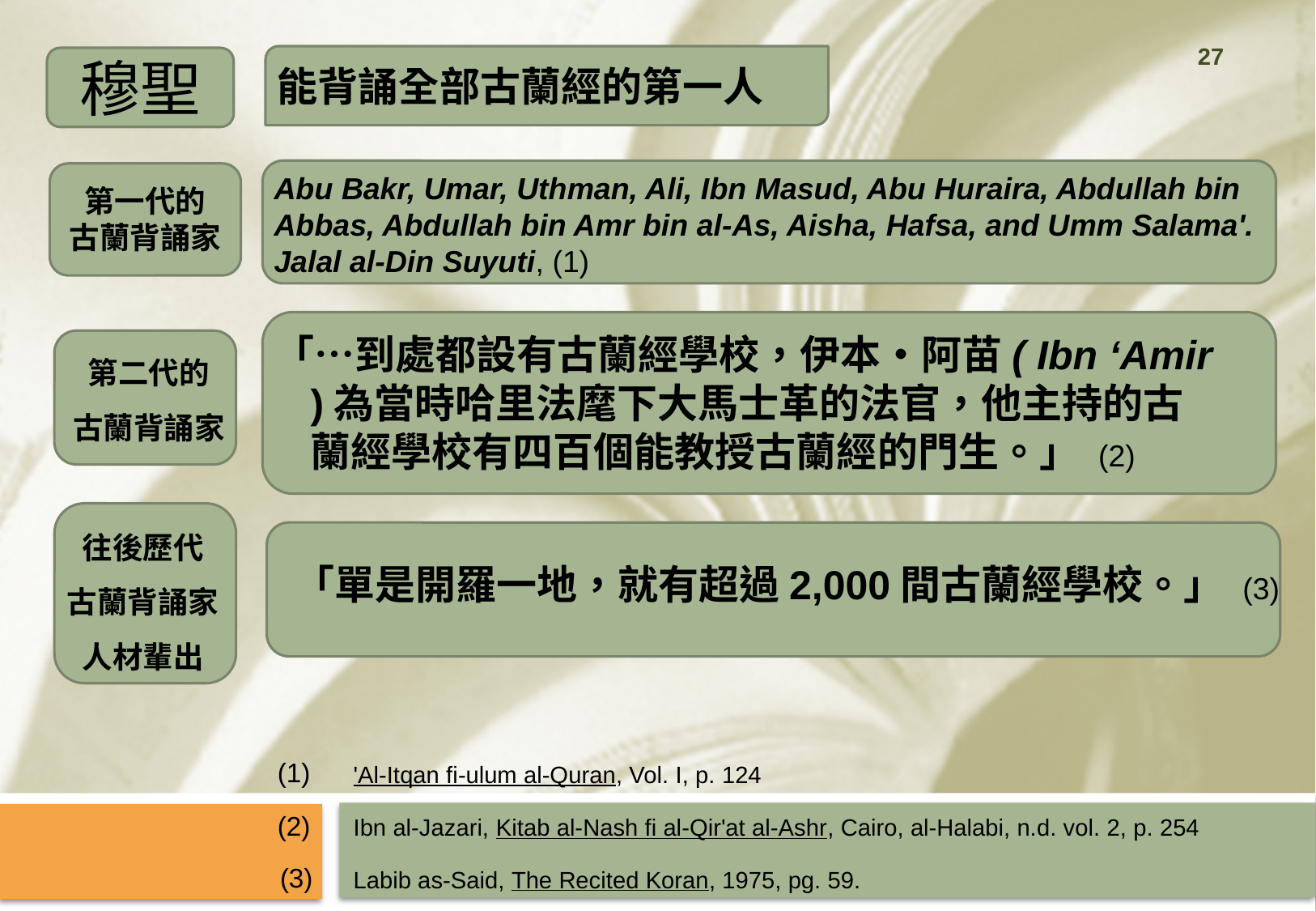

27
穆聖

能背誦全部古蘭經的第一人

Abu Bakr, Umar, Uthman, Ali, Ibn Masud, Abu Huraira, Abdullah bin Abbas, Abdullah bin Amr bin al-As, Aisha, Hafsa, and Umm Salama'. Jalal al-Din Suyuti, (1)
第一代的
古蘭背誦家

「…到處都設有古蘭經學校，伊本‧阿苗( Ibn ‘Amir )為當時哈里法麾下大馬士革的法官，他主持的古蘭經學校有四百個能教授古蘭經的門生。」 (2)
第二代的
古蘭背誦家

往後歷代
古蘭背誦家人材輩出

「單是開羅一地，就有超過2,000間古蘭經學校。」 (3)
(1)
'Al-Itqan fi-ulum al-Quran, Vol. I, p. 124
(2)
Ibn al-Jazari, Kitab al-Nash fi al-Qir'at al-Ashr, Cairo, al-Halabi, n.d. vol. 2, p. 254
(3)
Labib as-Said, The Recited Koran, 1975, pg. 59.